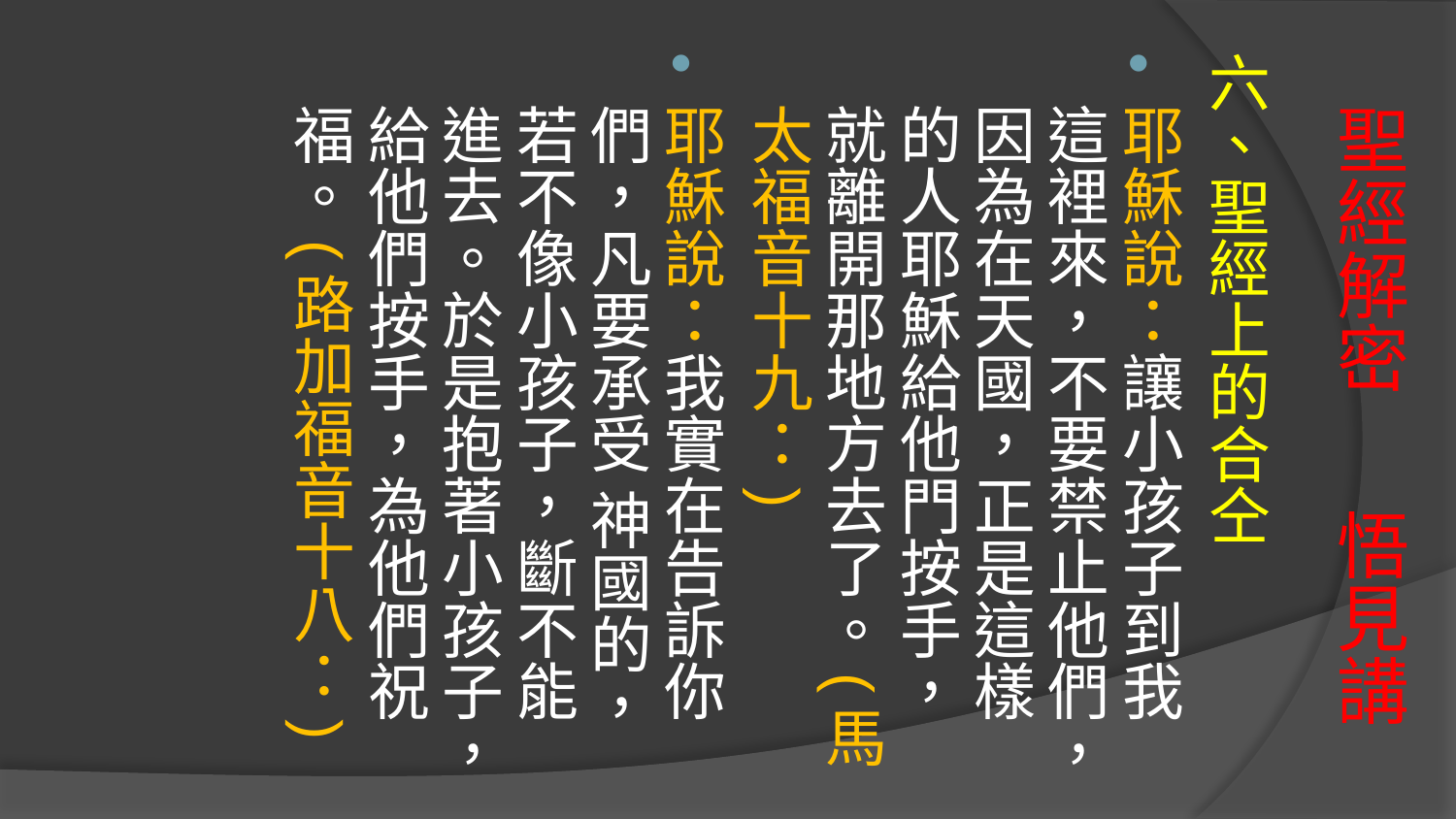

六、聖經上的合仝
耶穌說：讓小孩子到我這裡來，不要禁止他們，因為在天國，正是這樣的人耶穌給他門按手，就離開那地方去了。(馬太福音十九：)
耶穌說：我實在告訴你們，凡要承受 神國的，若不像小孩子，斷不能進去。於是抱著小孩子，給他們按手，為他們祝福。(路加福音十八：)

# 聖經解密       悟見講